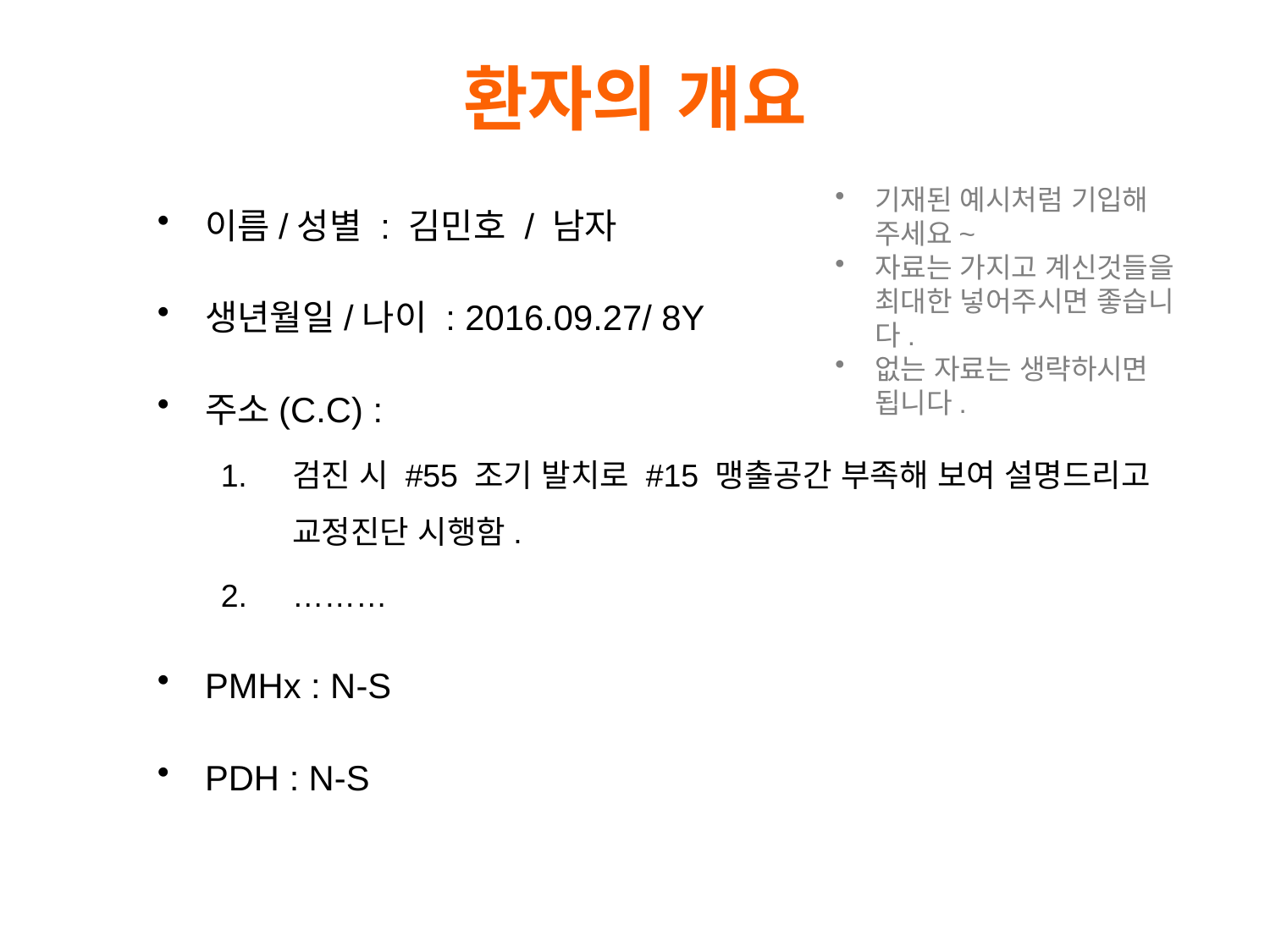

환자의 개요
기재된 예시처럼 기입해 주세요~
자료는 가지고 계신것들을 최대한 넣어주시면 좋습니다.
없는 자료는 생략하시면 됩니다.
이름/성별 : 김민호 / 남자

생년월일/나이 : 2016.09.27/ 8Y

주소(C.C) :
검진 시 #55 조기 발치로 #15 맹출공간 부족해 보여 설명드리고 교정진단 시행함.
………

PMHx : N-S

PDH : N-S